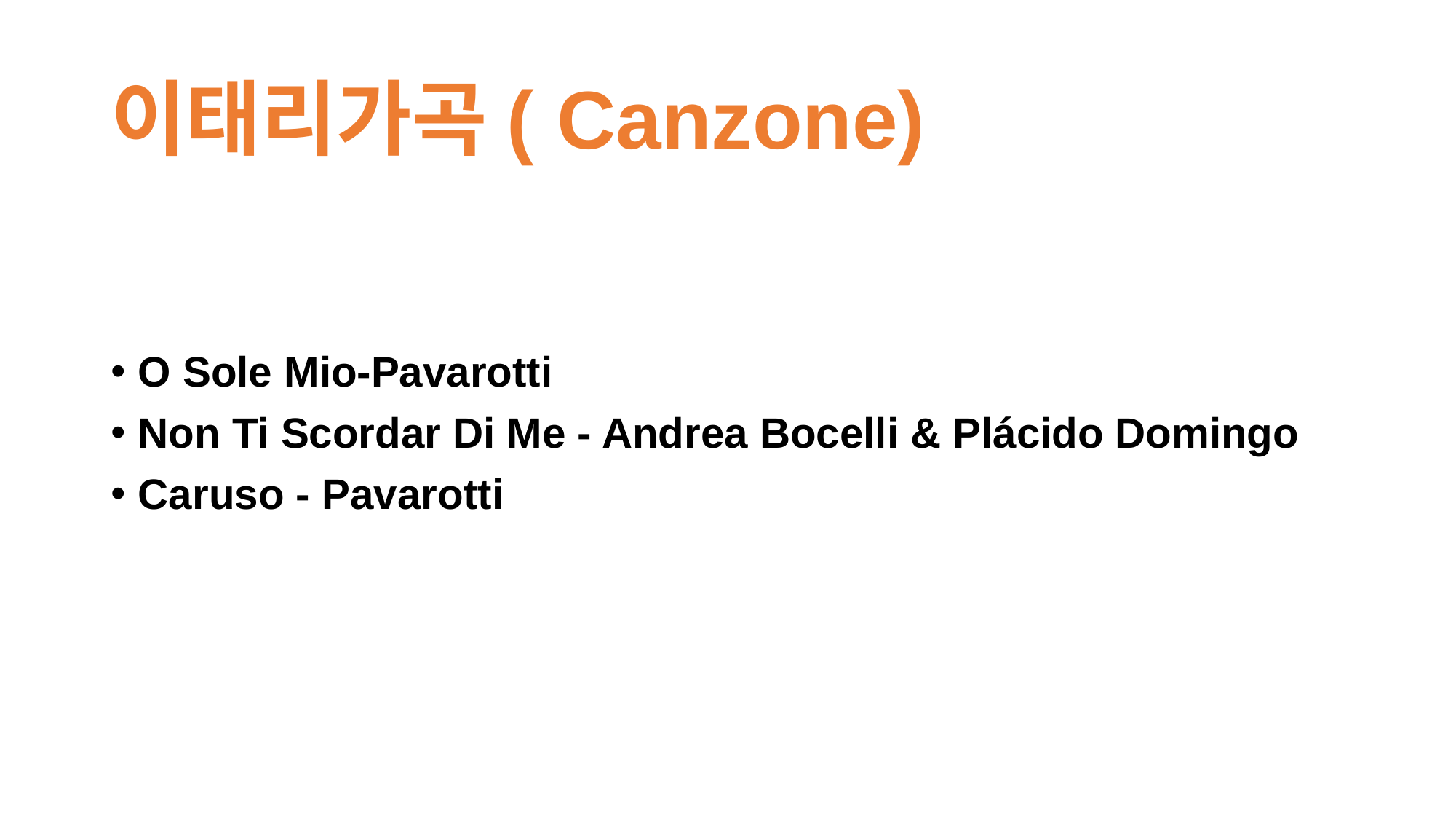

# 이태리가곡( Canzone)

O Sole Mio-Pavarotti
Non Ti Scordar Di Me - Andrea Bocelli & Plácido Domingo
Caruso - Pavarotti